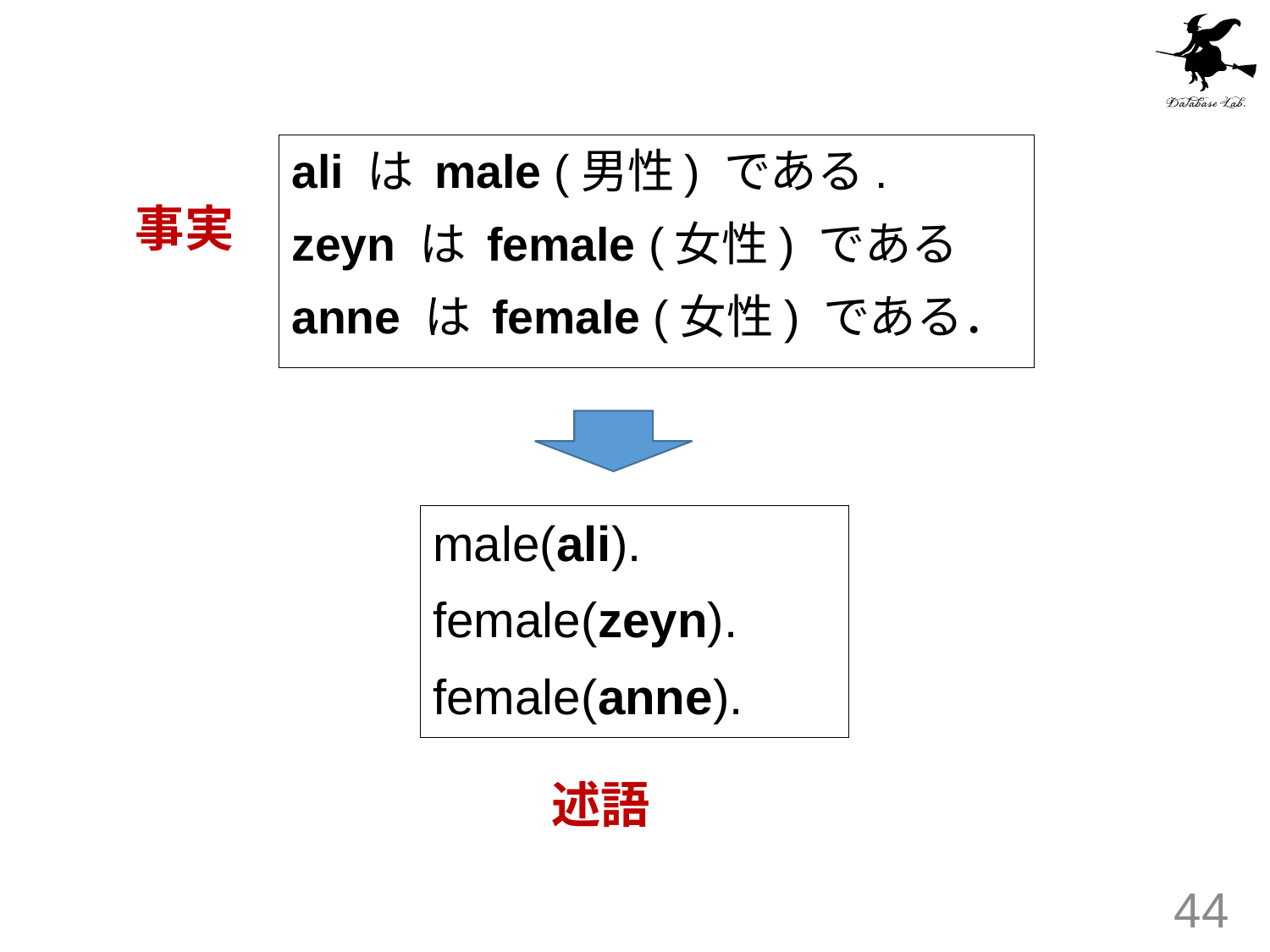

ali は male (男性) である.
zeyn は female (女性) である
anne は female (女性) である．
事実

male(ali).
female(zeyn).
female(anne).
述語
44